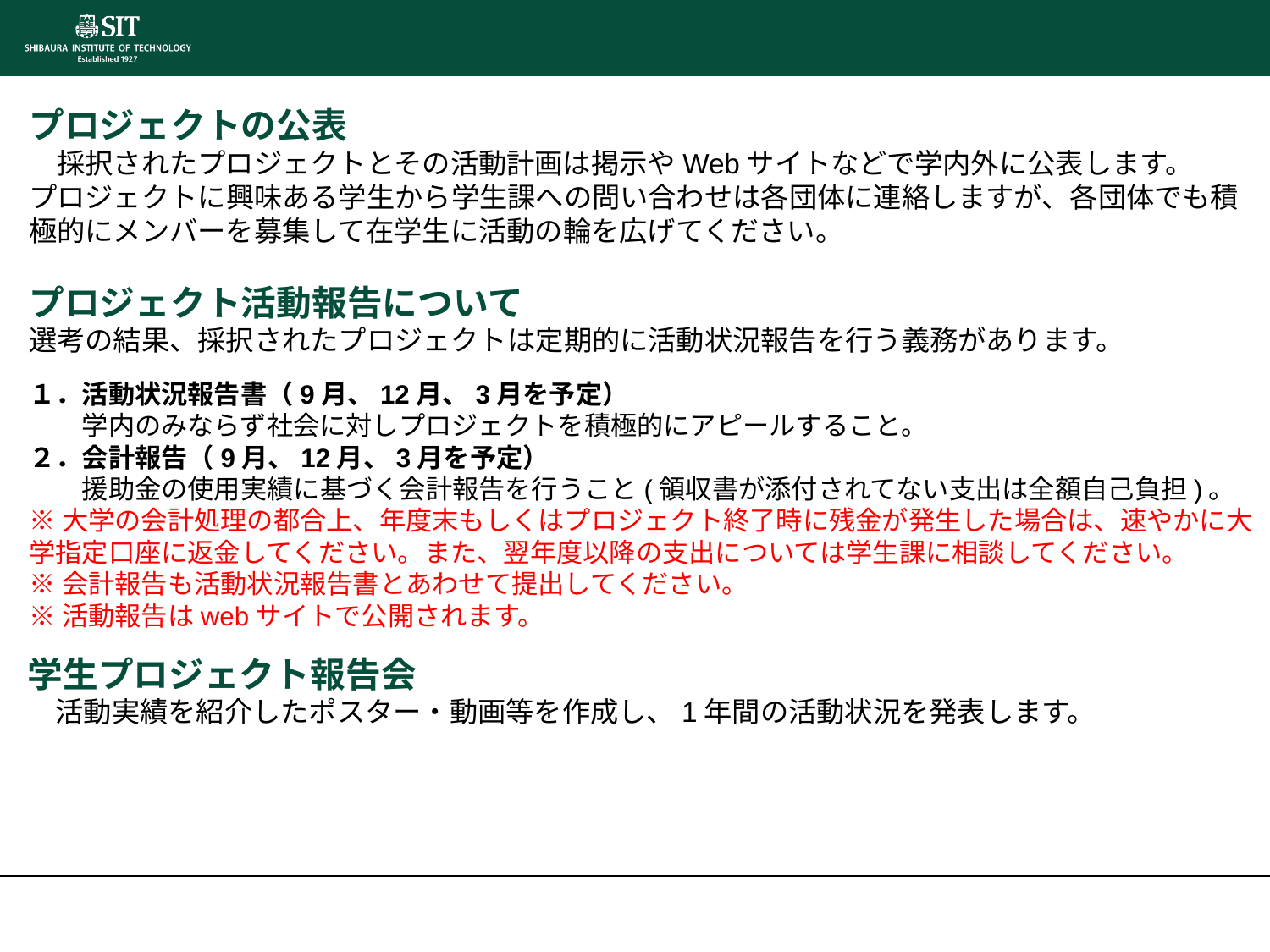

プロジェクトの公表
　採択されたプロジェクトとその活動計画は掲示やWebサイトなどで学内外に公表します。
プロジェクトに興味ある学生から学生課への問い合わせは各団体に連絡しますが、各団体でも積極的にメンバーを募集して在学生に活動の輪を広げてください。

プロジェクト活動報告について
選考の結果、採択されたプロジェクトは定期的に活動状況報告を行う義務があります。
１．活動状況報告書（9月、12月、3月を予定）
　　学内のみならず社会に対しプロジェクトを積極的にアピールすること。
２．会計報告（9月、12月、3月を予定）
　　援助金の使用実績に基づく会計報告を行うこと(領収書が添付されてない支出は全額自己負担)。
※大学の会計処理の都合上、年度末もしくはプロジェクト終了時に残金が発生した場合は、速やかに大学指定口座に返金してください。また、翌年度以降の支出については学生課に相談してください。
※会計報告も活動状況報告書とあわせて提出してください。
※活動報告はwebサイトで公開されます。
学生プロジェクト報告会
　活動実績を紹介したポスター・動画等を作成し、1年間の活動状況を発表します。